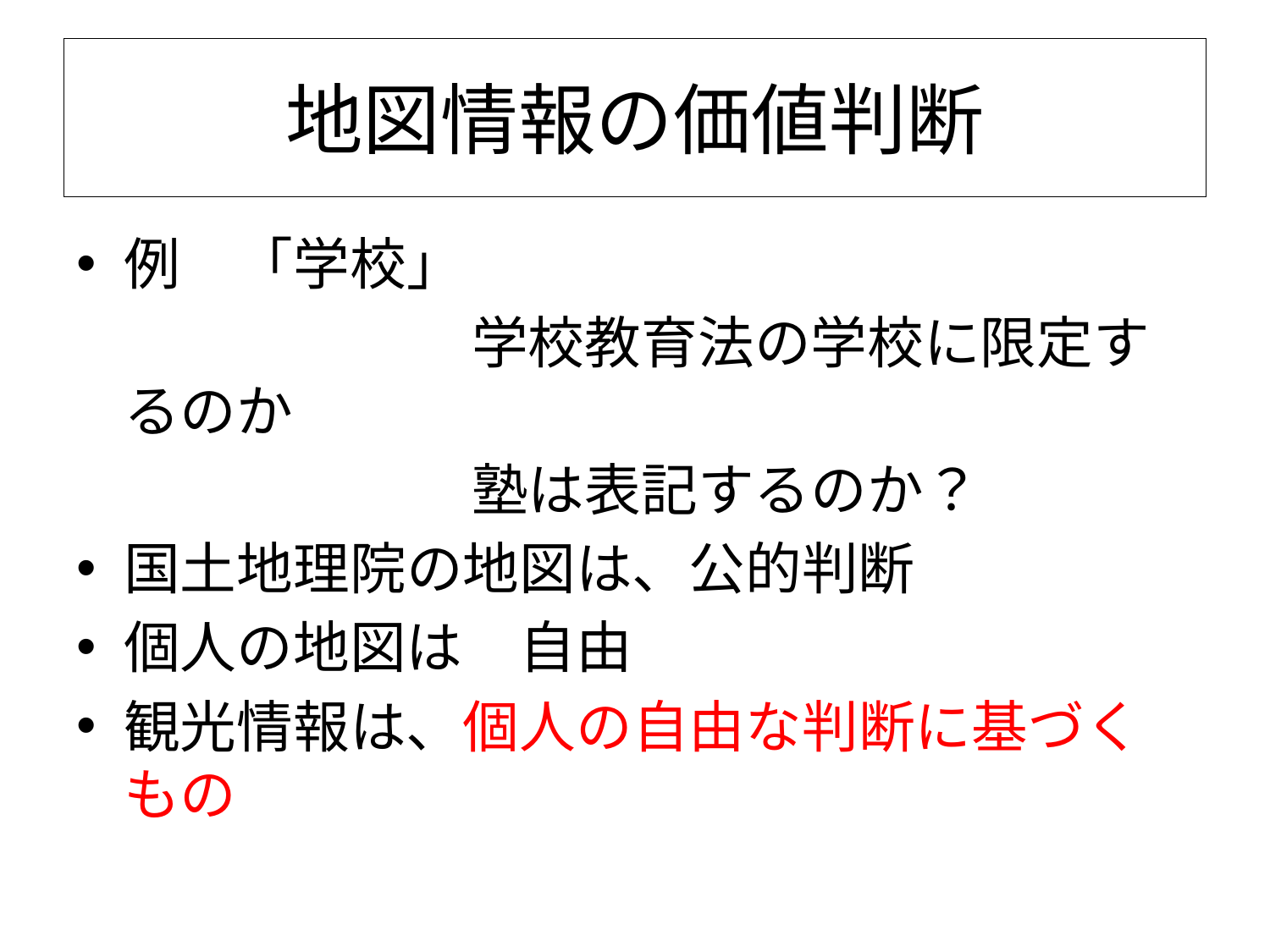

# 地図情報の価値判断
例　「学校」
　　　　　　　学校教育法の学校に限定するのか
　　　　　　　塾は表記するのか？
国土地理院の地図は、公的判断
個人の地図は　自由
観光情報は、個人の自由な判断に基づくもの